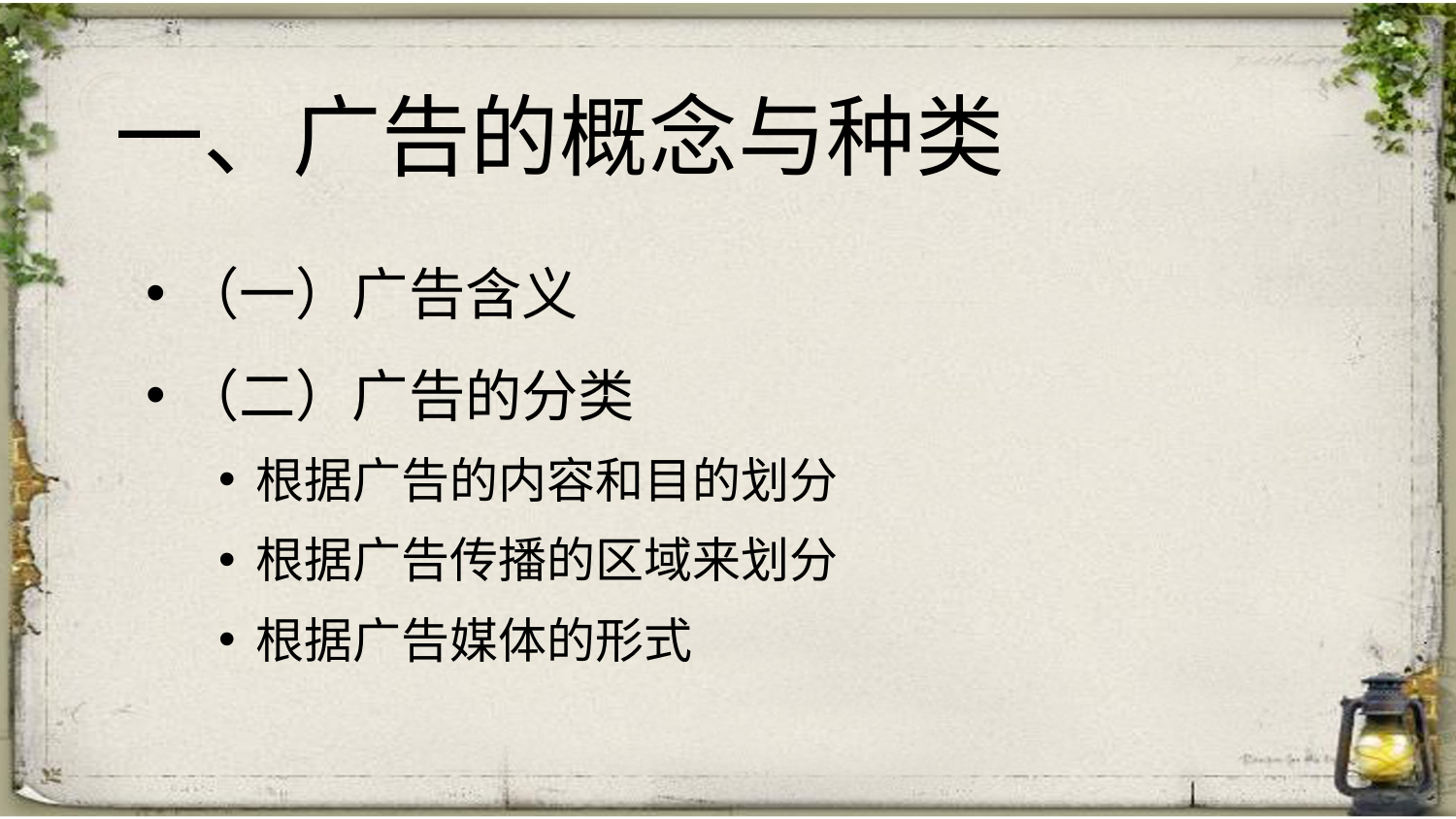

# 一、广告的概念与种类
（一）广告含义
（二）广告的分类
根据广告的内容和目的划分
根据广告传播的区域来划分
根据广告媒体的形式